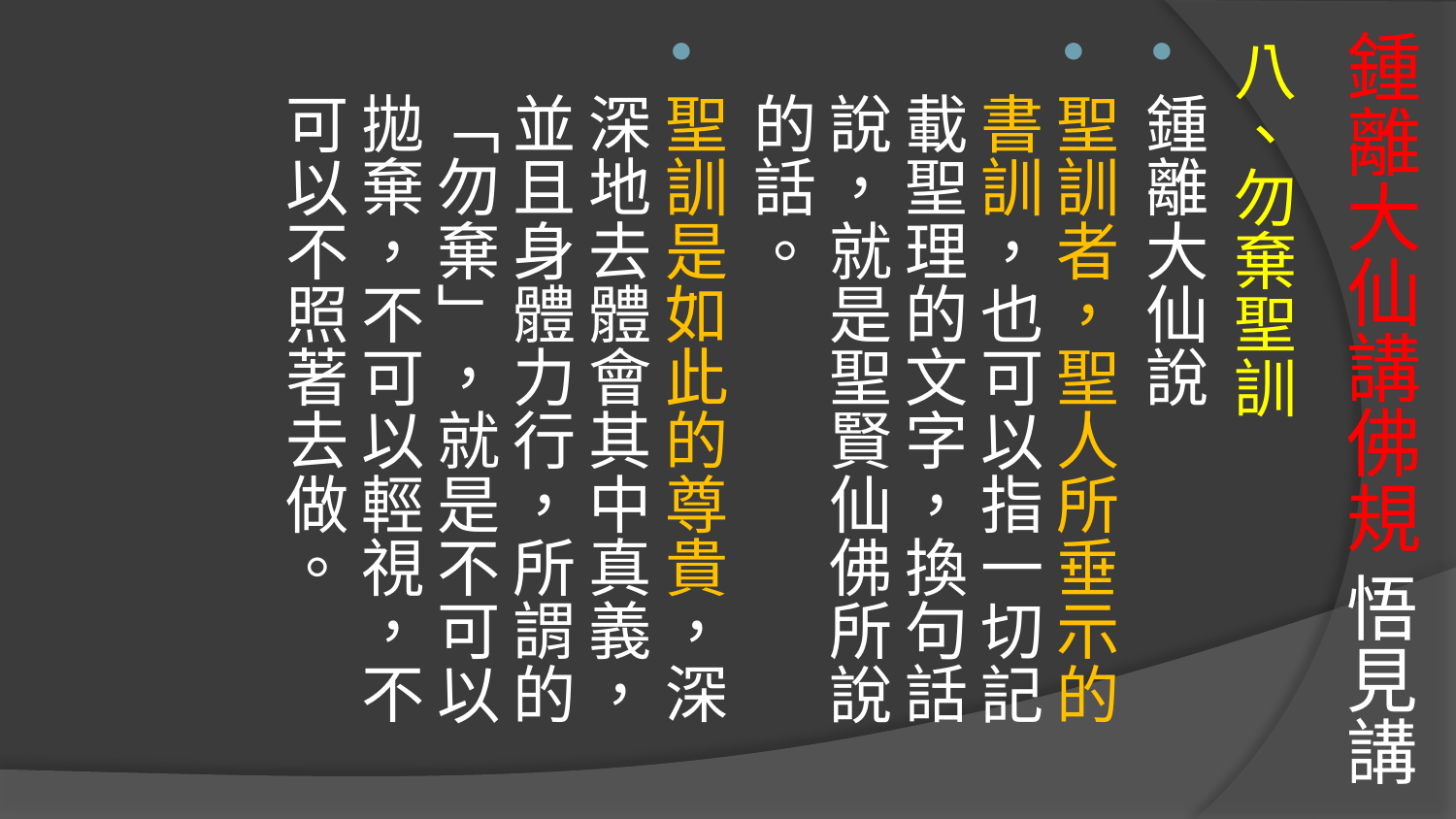

八、勿棄聖訓
鍾離大仙說
聖訓者，聖人所垂示的書訓，也可以指一切記載聖理的文字，換句話說，就是聖賢仙佛所說的話。
聖訓是如此的尊貴，深深地去體會其中真義，並且身體力行，所謂的「勿棄」，就是不可以拋棄，不可以輕視，不可以不照著去做。

# 鍾離大仙講佛規 悟見講